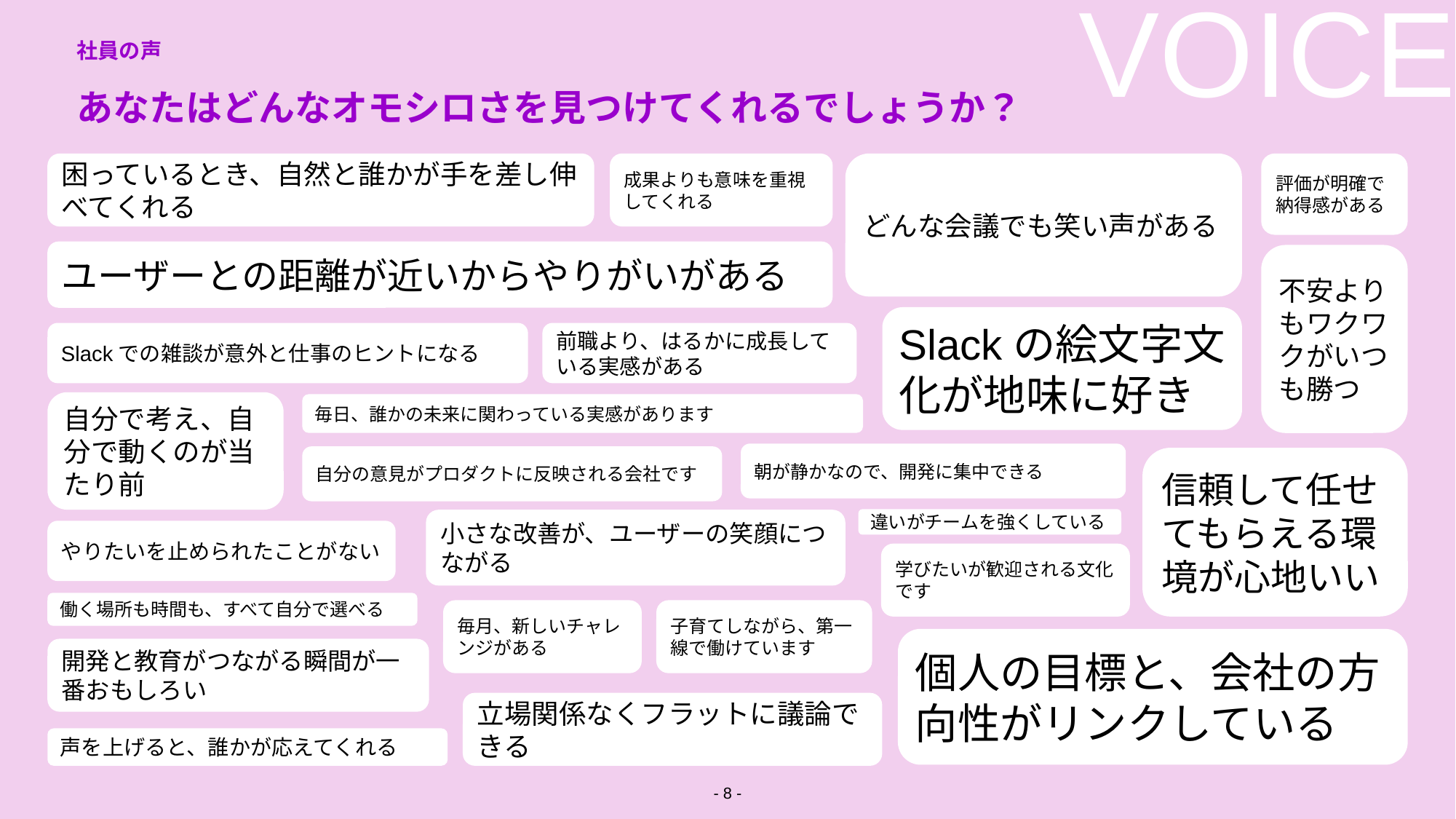

VOICE
社員の声
あなたはどんなオモシロさを見つけてくれるでしょうか？
困っているとき、自然と誰かが手を差し伸べてくれる
成果よりも意味を重視してくれる
どんな会議でも笑い声がある
評価が明確で納得感がある
ユーザーとの距離が近いからやりがいがある
不安よりもワクワクがいつも勝つ
Slackの絵文字文化が地味に好き
Slackでの雑談が意外と仕事のヒントになる
前職より、はるかに成長している実感がある
自分で考え、自分で動くのが当たり前
毎日、誰かの未来に関わっている実感があります
朝が静かなので、開発に集中できる
自分の意見がプロダクトに反映される会社です
信頼して任せてもらえる環境が心地いい
違いがチームを強くしている
小さな改善が、ユーザーの笑顔につながる
やりたいを止められたことがない
学びたいが歓迎される文化です
働く場所も時間も、すべて自分で選べる
毎月、新しいチャレンジがある
子育てしながら、第一線で働けています
個人の目標と、会社の方向性がリンクしている
開発と教育がつながる瞬間が一番おもしろい
立場関係なくフラットに議論できる
声を上げると、誰かが応えてくれる
- 8 -